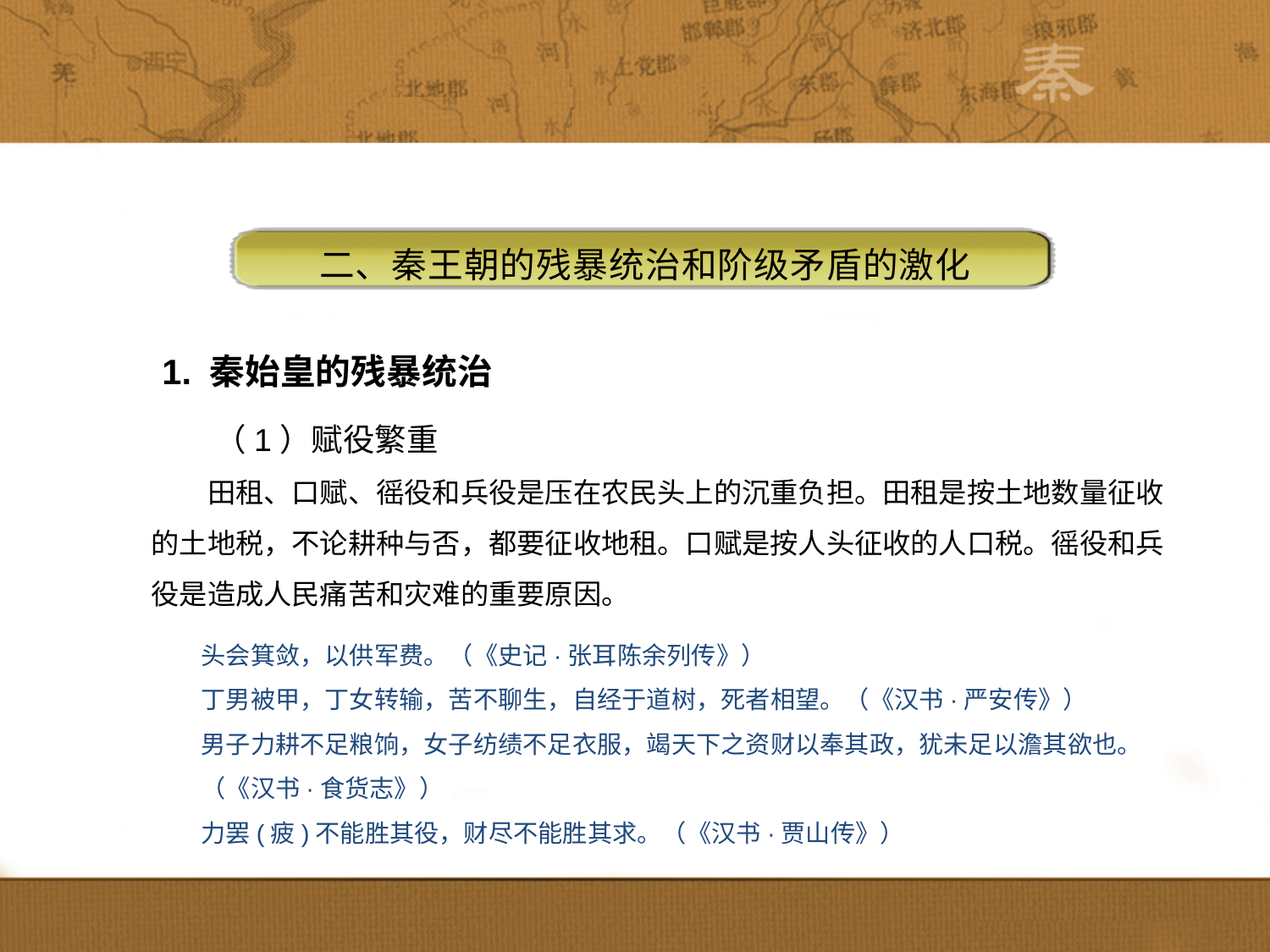

二、秦王朝的残暴统治和阶级矛盾的激化
1. 秦始皇的残暴统治
　　（1）赋役繁重
　　田租、口赋、徭役和兵役是压在农民头上的沉重负担。田租是按土地数量征收的土地税，不论耕种与否，都要征收地租。口赋是按人头征收的人口税。徭役和兵役是造成人民痛苦和灾难的重要原因。
头会箕敛，以供军费。（《史记·张耳陈余列传》）
丁男被甲，丁女转输，苦不聊生，自经于道树，死者相望。（《汉书·严安传》）
男子力耕不足粮饷，女子纺绩不足衣服，竭天下之资财以奉其政，犹未足以澹其欲也。（《汉书·食货志》）
力罢(疲)不能胜其役，财尽不能胜其求。（《汉书·贾山传》）